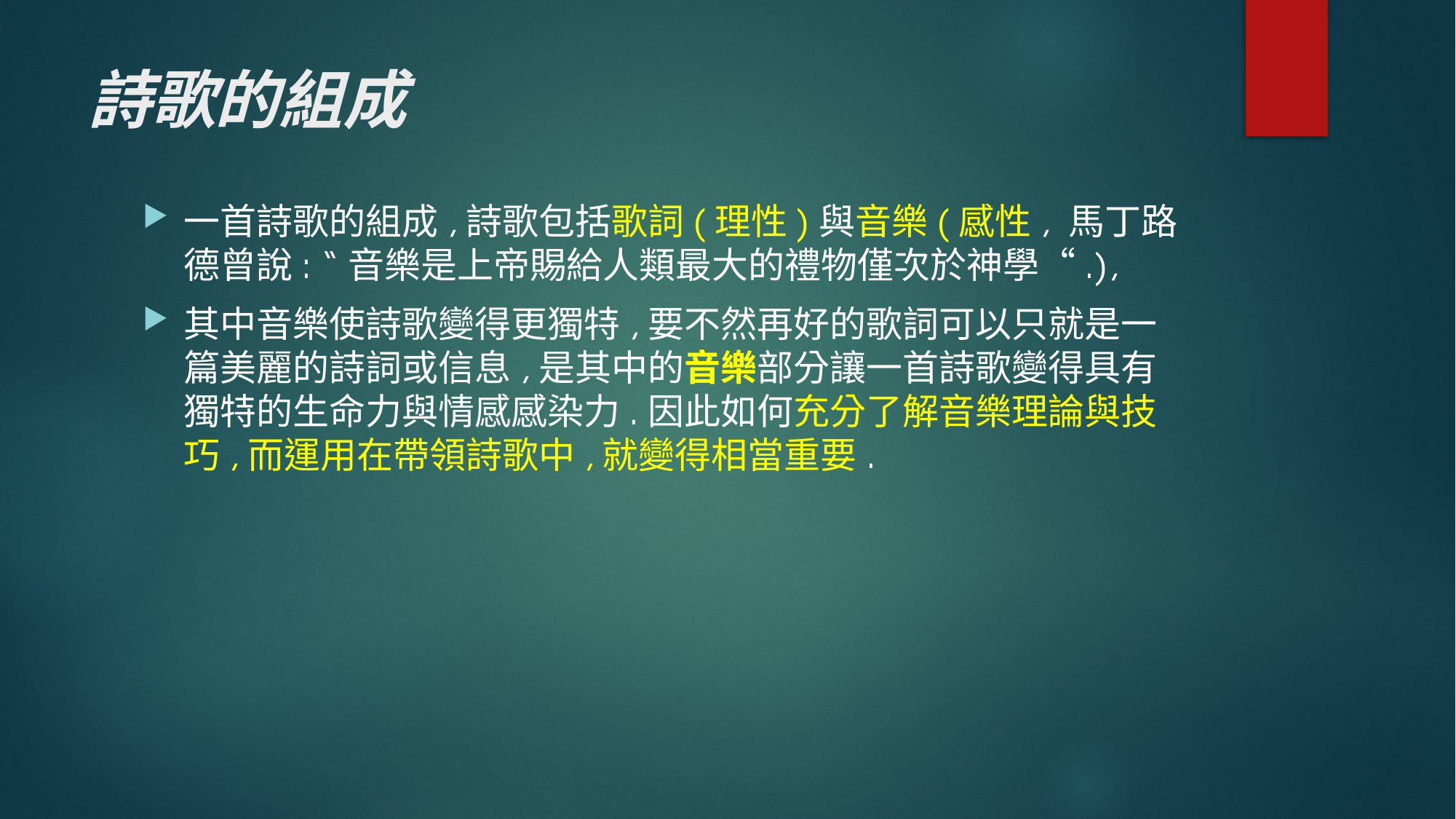

# 詩歌的組成
一首詩歌的組成,詩歌包括歌詞(理性)與音樂(感性, 馬丁路德曾說: “音樂是上帝賜給人類最大的禮物僅次於神學“.),
其中音樂使詩歌變得更獨特,要不然再好的歌詞可以只就是一篇美麗的詩詞或信息,是其中的音樂部分讓一首詩歌變得具有獨特的生命力與情感感染力.因此如何充分了解音樂理論與技巧,而運用在帶領詩歌中,就變得相當重要.